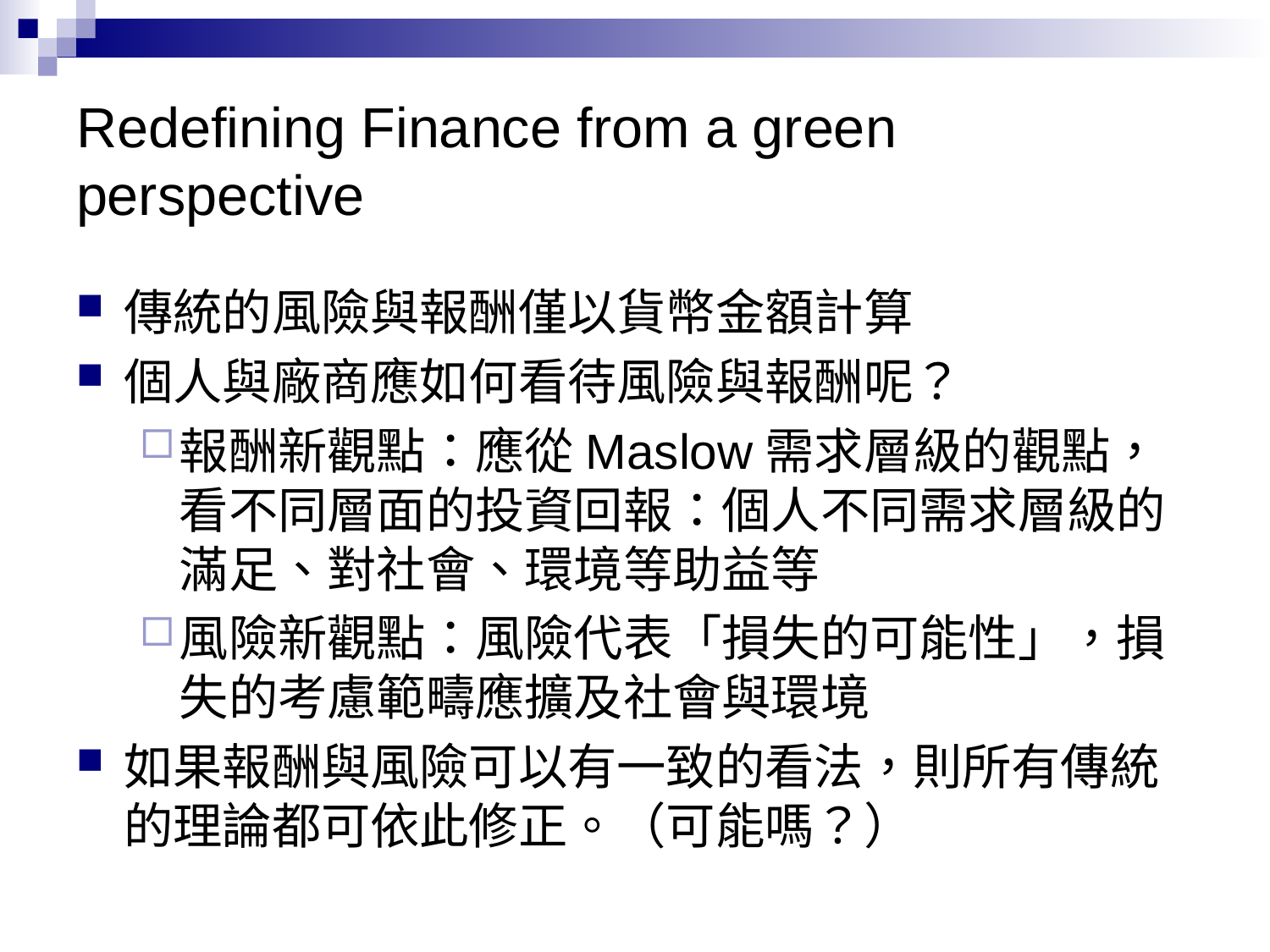

# Redefining Finance from a green perspective
傳統的風險與報酬僅以貨幣金額計算
個人與廠商應如何看待風險與報酬呢？
報酬新觀點：應從Maslow需求層級的觀點，看不同層面的投資回報：個人不同需求層級的滿足、對社會、環境等助益等
風險新觀點：風險代表「損失的可能性」，損失的考慮範疇應擴及社會與環境
如果報酬與風險可以有一致的看法，則所有傳統的理論都可依此修正。（可能嗎？）